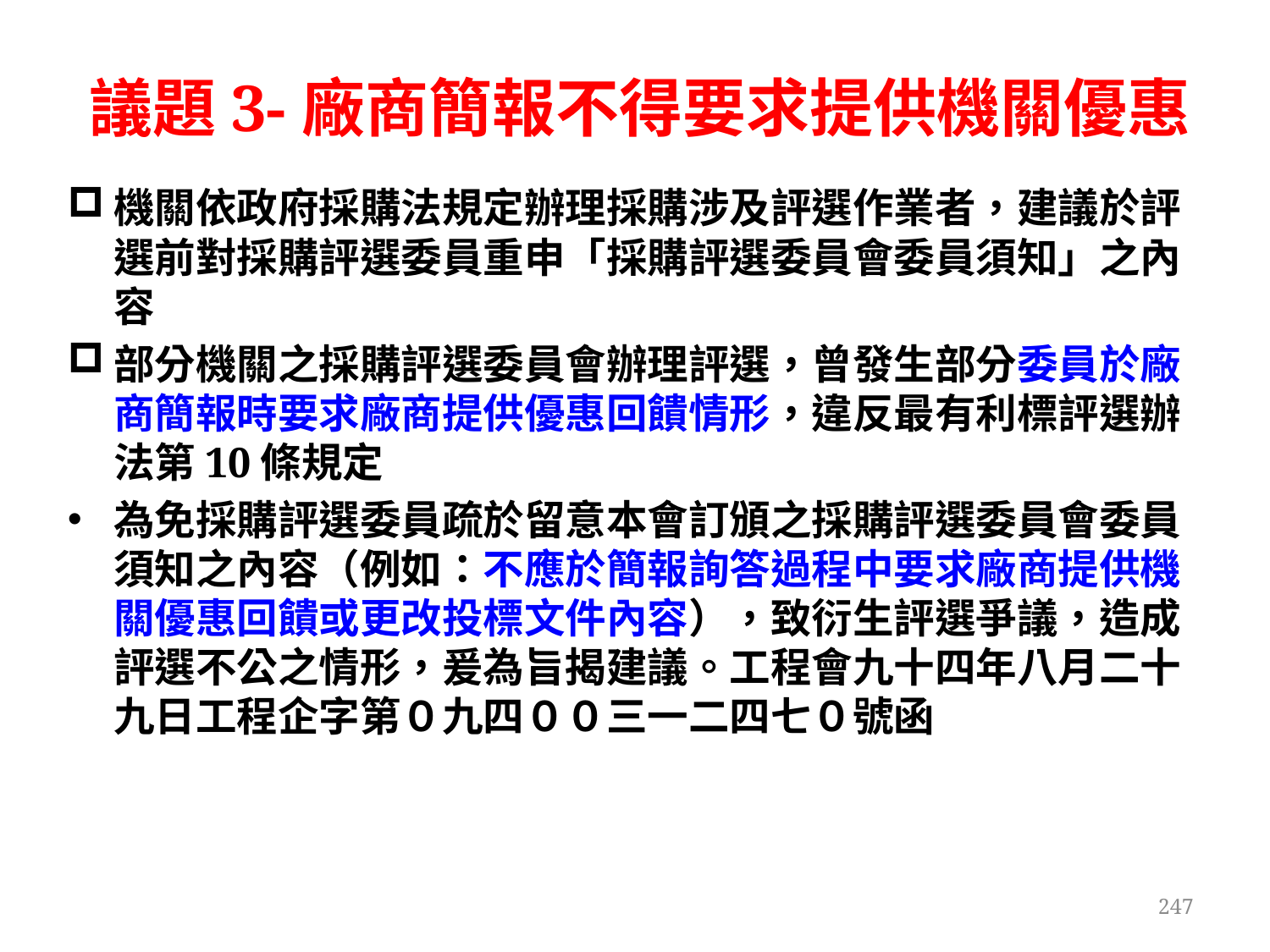

# 議題3-廠商簡報不得要求提供機關優惠
機關依政府採購法規定辦理採購涉及評選作業者，建議於評選前對採購評選委員重申「採購評選委員會委員須知」之內容
部分機關之採購評選委員會辦理評選，曾發生部分委員於廠商簡報時要求廠商提供優惠回饋情形，違反最有利標評選辦法第10條規定
為免採購評選委員疏於留意本會訂頒之採購評選委員會委員須知之內容（例如：不應於簡報詢答過程中要求廠商提供機關優惠回饋或更改投標文件內容），致衍生評選爭議，造成評選不公之情形，爰為旨揭建議。工程會九十四年八月二十九日工程企字第０九四００三一二四七０號函
247